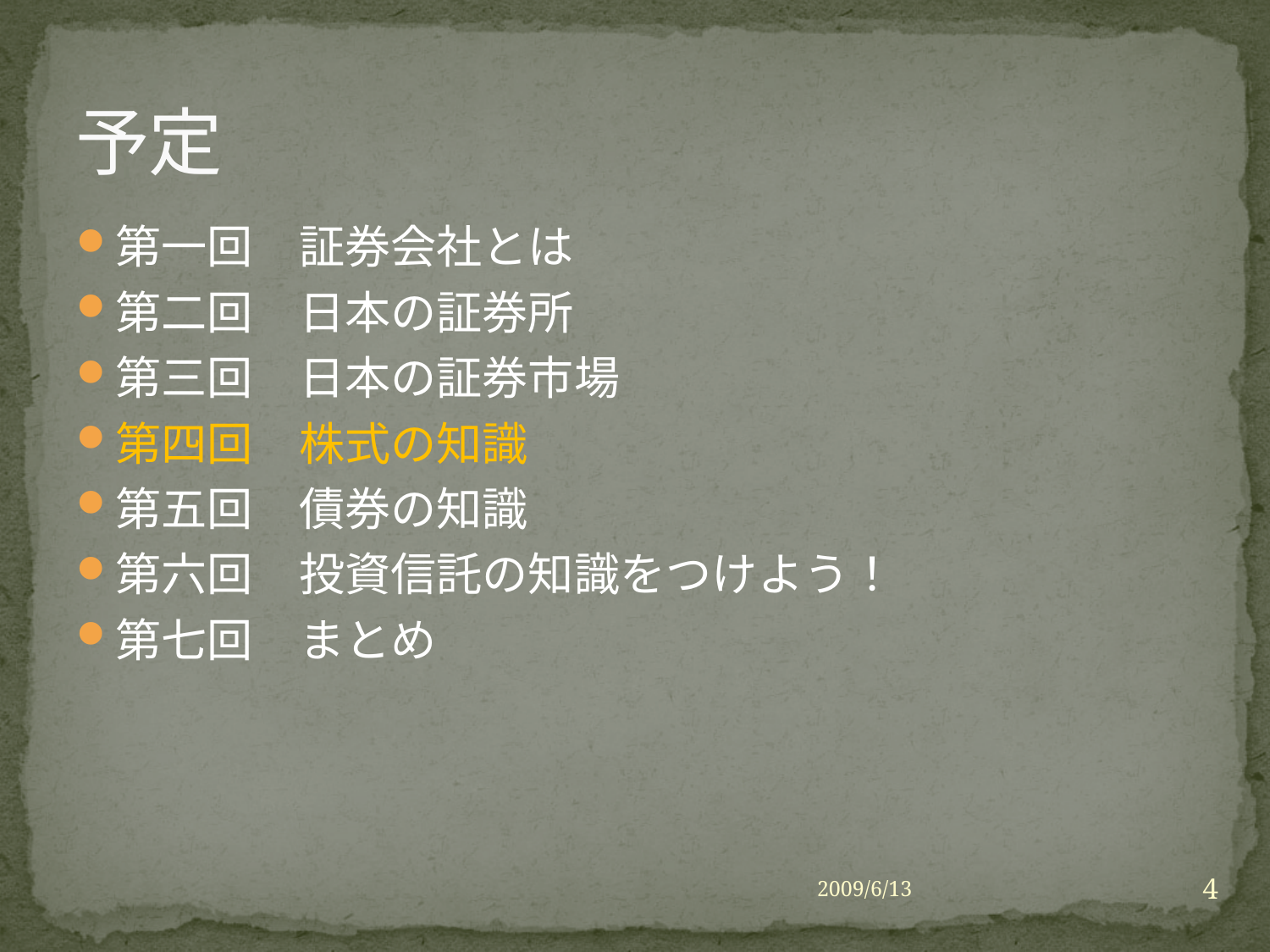

# 予定
第一回　証券会社とは
第二回　日本の証券所
第三回　日本の証券市場
第四回　株式の知識
第五回　債券の知識
第六回　投資信託の知識をつけよう！
第七回　まとめ
4
2009/6/13